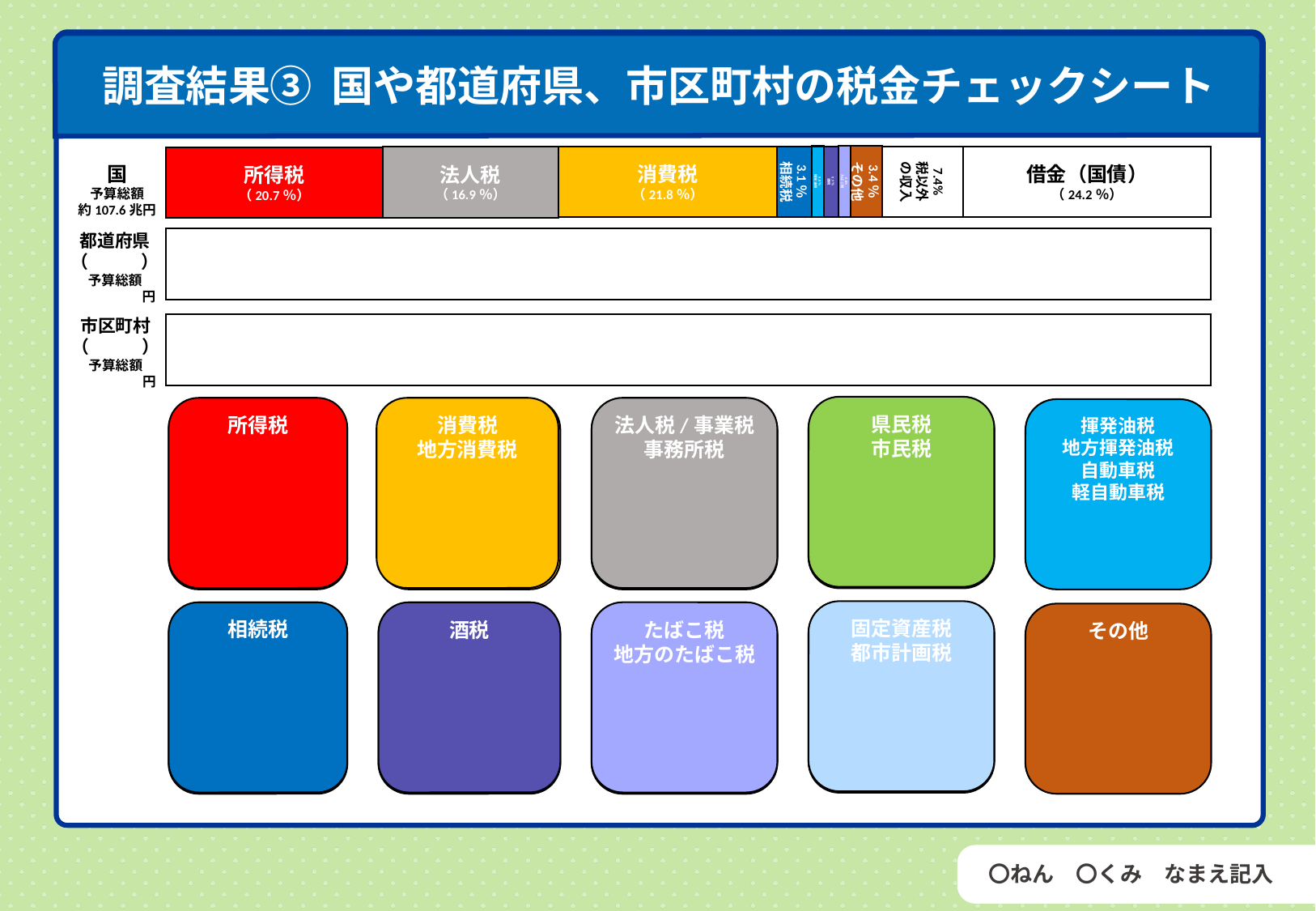

調査結果③  国や都道府県、市区町村の税金チェックシート
3.4％
その他
0.8%
たばこ税
0.8％
揮発油税
0.9％
酒税
消費税
（21.8％）
3.1％
相続税
7.4%
税以外の収入
借金（国債）
（24.2％）
法人税
（16.9％）
所得税
（20.7％）
国
予算総額
約107.6兆円
調べ方
都道府県
（　　　）
予算総額
　　　　　円

市区町村
（　　　）
予算総額
　　　　　円

県民税
市民税

所得税

消費税
地方消費税
法人税/事業税
事務所税

所得税

揮発油税
地方揮発油税
自動車税
軽自動車税

調べ方
固定資産税
都市計画税

相続税
酒税

たばこ税
地方のたばこ税

その他

調べ方

〇ねん　〇くみ　なまえ記入